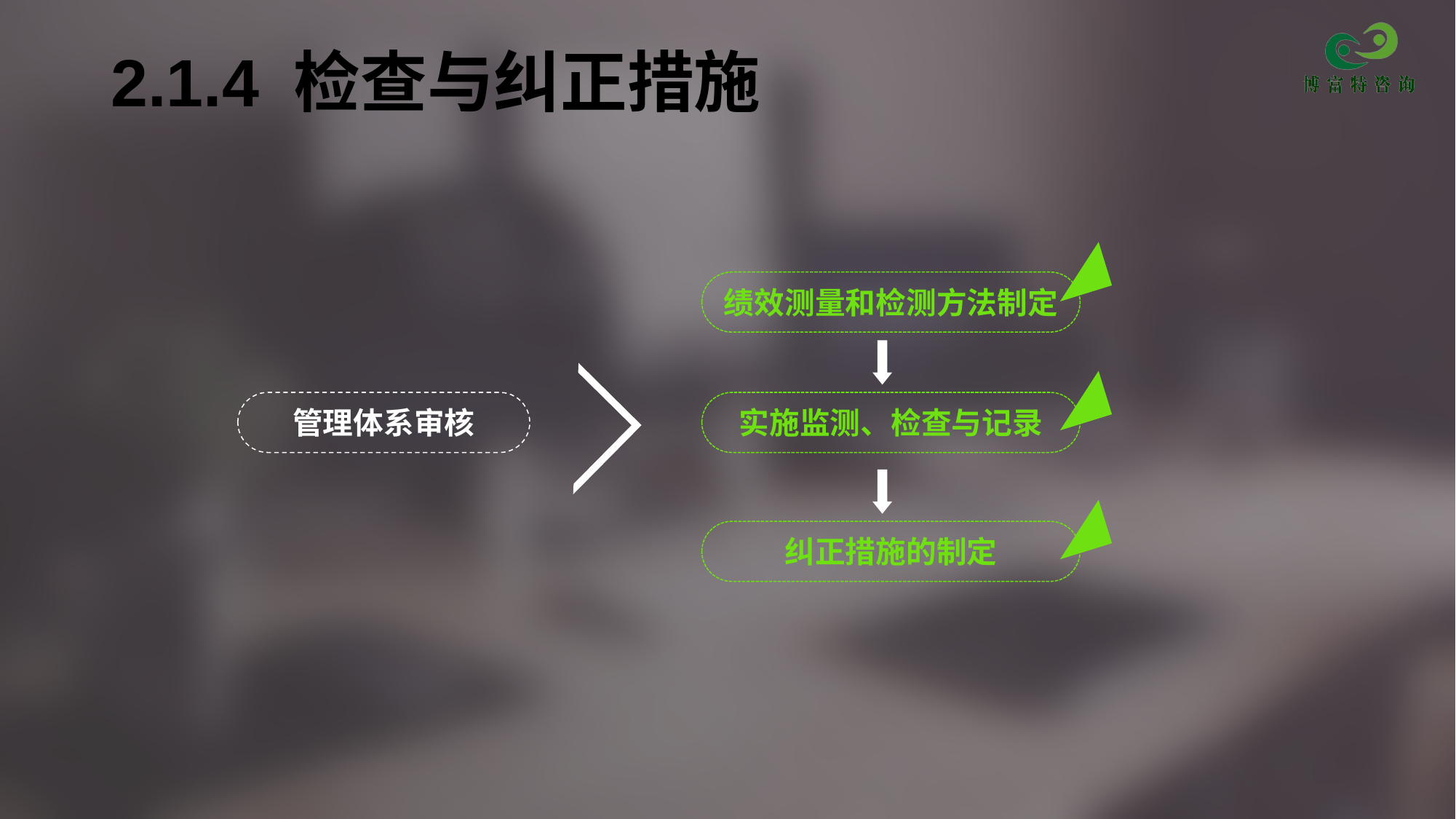

# 2.1.4 检查与纠正措施

绩效测量和检测方法制定

管理体系审核
实施监测、检查与记录

纠正措施的制定